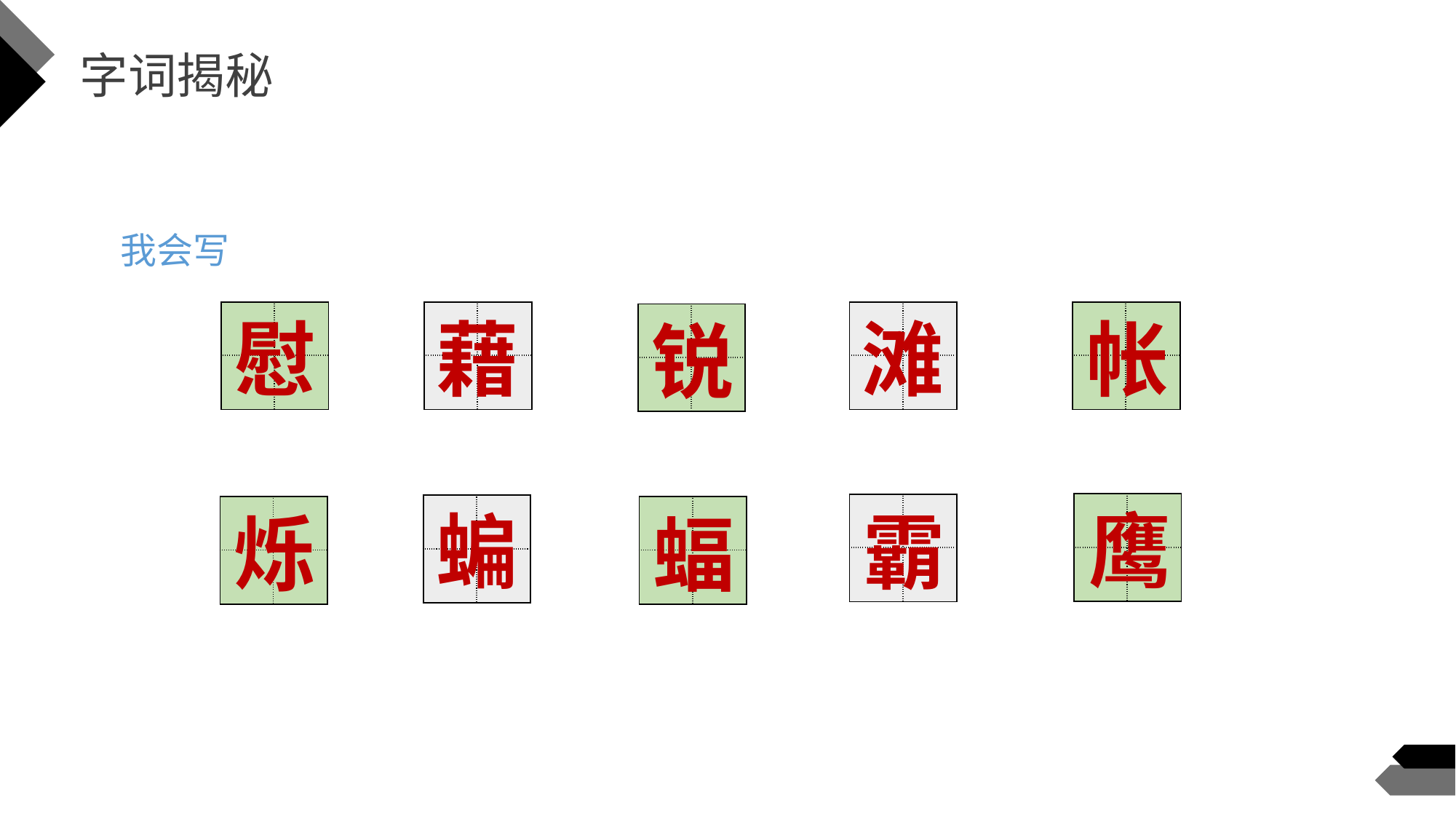

字词揭秘
我会写
|  |  |
| --- | --- |
|  |  |
|  |  |
| --- | --- |
|  |  |
|  |  |
| --- | --- |
|  |  |
|  |  |
| --- | --- |
|  |  |
藉
滩
帐
慰
|  |  |
| --- | --- |
|  |  |
锐
|  |  |
| --- | --- |
|  |  |
|  |  |
| --- | --- |
|  |  |
鹰
蝙
|  |  |
| --- | --- |
|  |  |
霸
|  |  |
| --- | --- |
|  |  |
|  |  |
| --- | --- |
|  |  |
烁
蝠